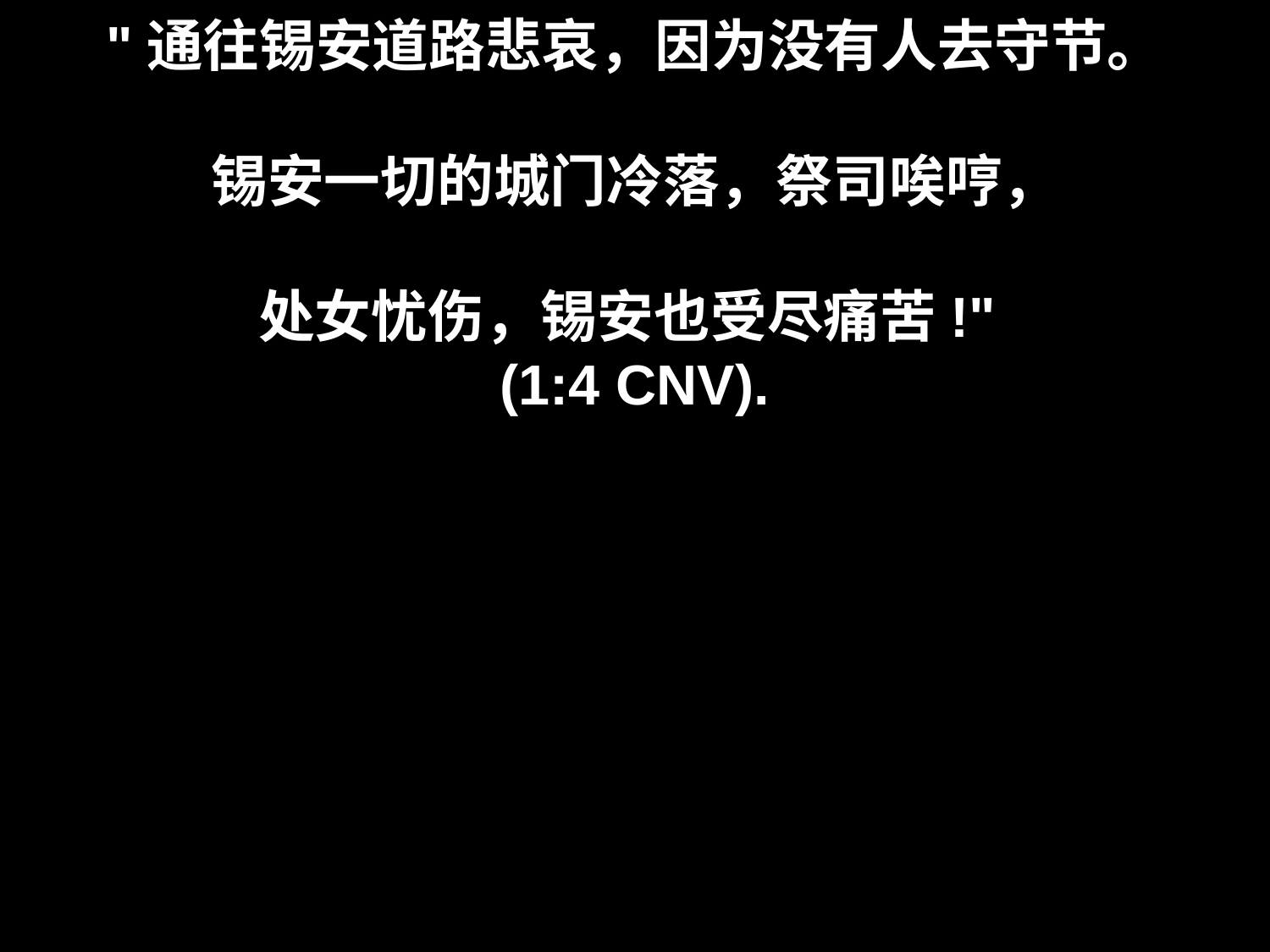

# "通往锡安道路悲哀，因为没有人去守节。 锡安一切的城门冷落，祭司唉哼， 处女忧伤，锡安也受尽痛苦!" (1:4 CNV).